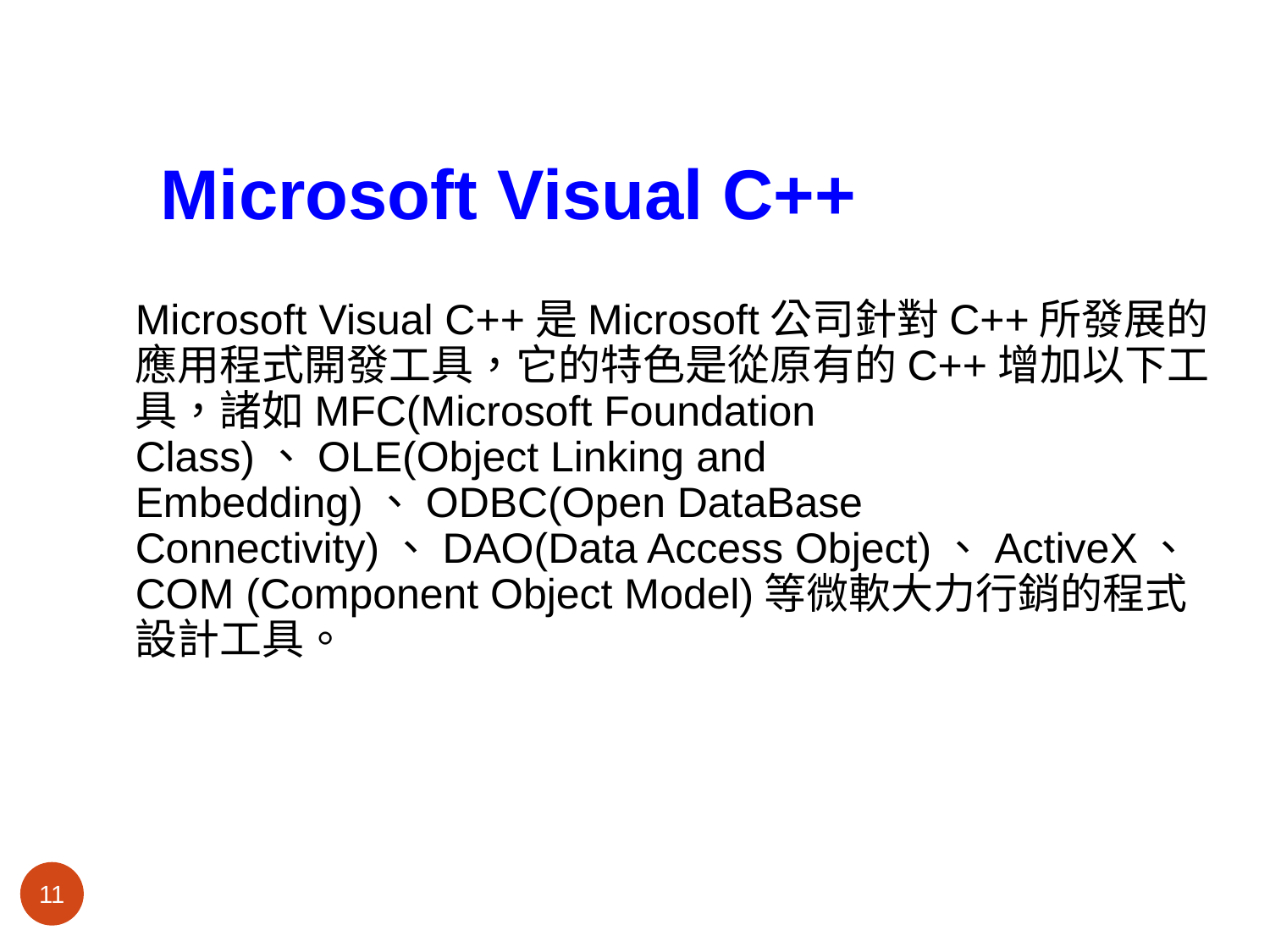

# Microsoft Visual C++
	Microsoft Visual C++是Microsoft公司針對C++所發展的應用程式開發工具，它的特色是從原有的C++增加以下工具，諸如MFC(Microsoft Foundation Class)、OLE(Object Linking and Embedding)、ODBC(Open DataBase Connectivity)、DAO(Data Access Object)、ActiveX、COM (Component Object Model)等微軟大力行銷的程式設計工具。
11